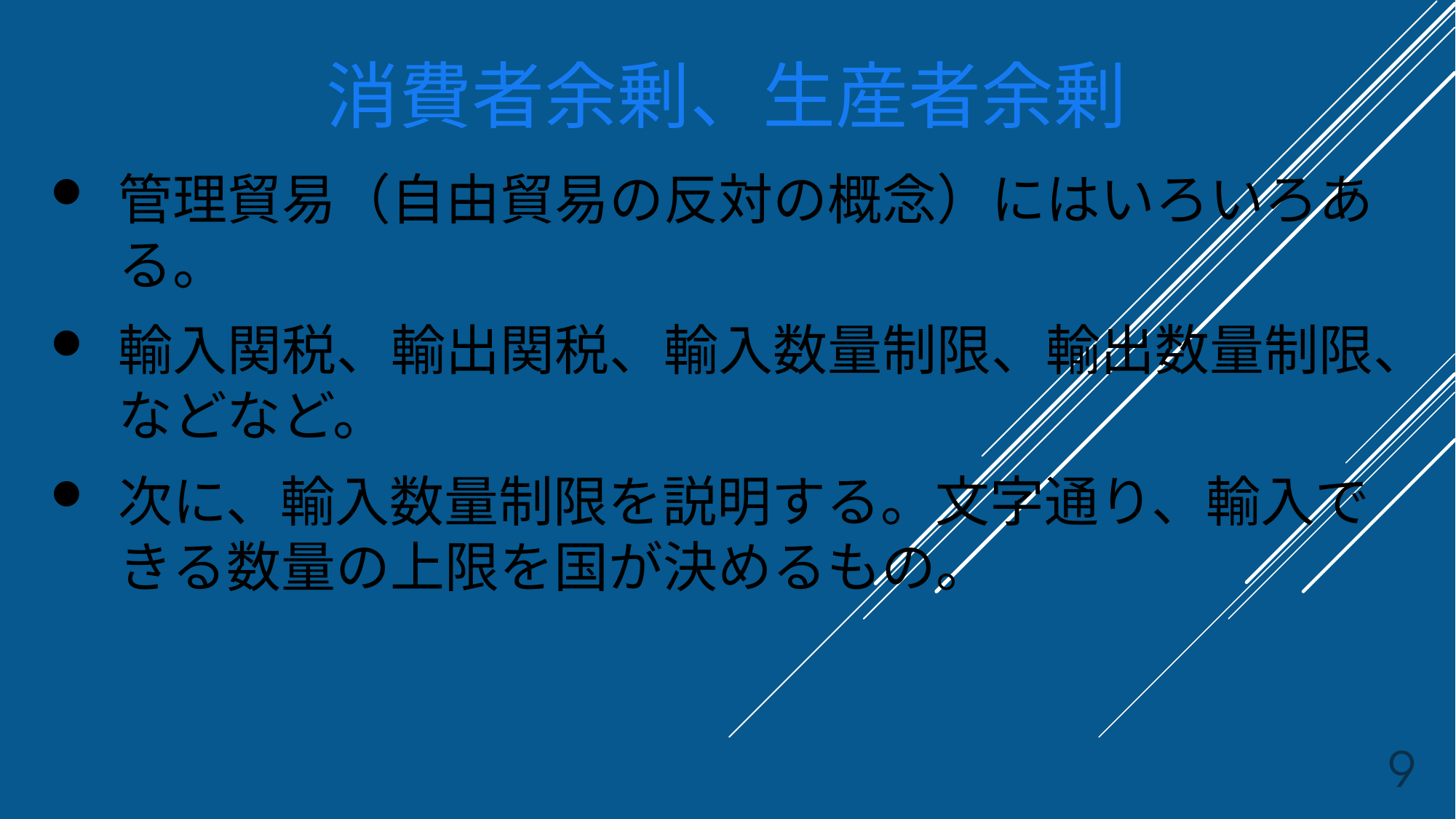

# 消費者余剰、生産者余剰
管理貿易（自由貿易の反対の概念）にはいろいろある。
輸入関税、輸出関税、輸入数量制限、輸出数量制限、などなど。
次に、輸入数量制限を説明する。文字通り、輸入できる数量の上限を国が決めるもの。
9